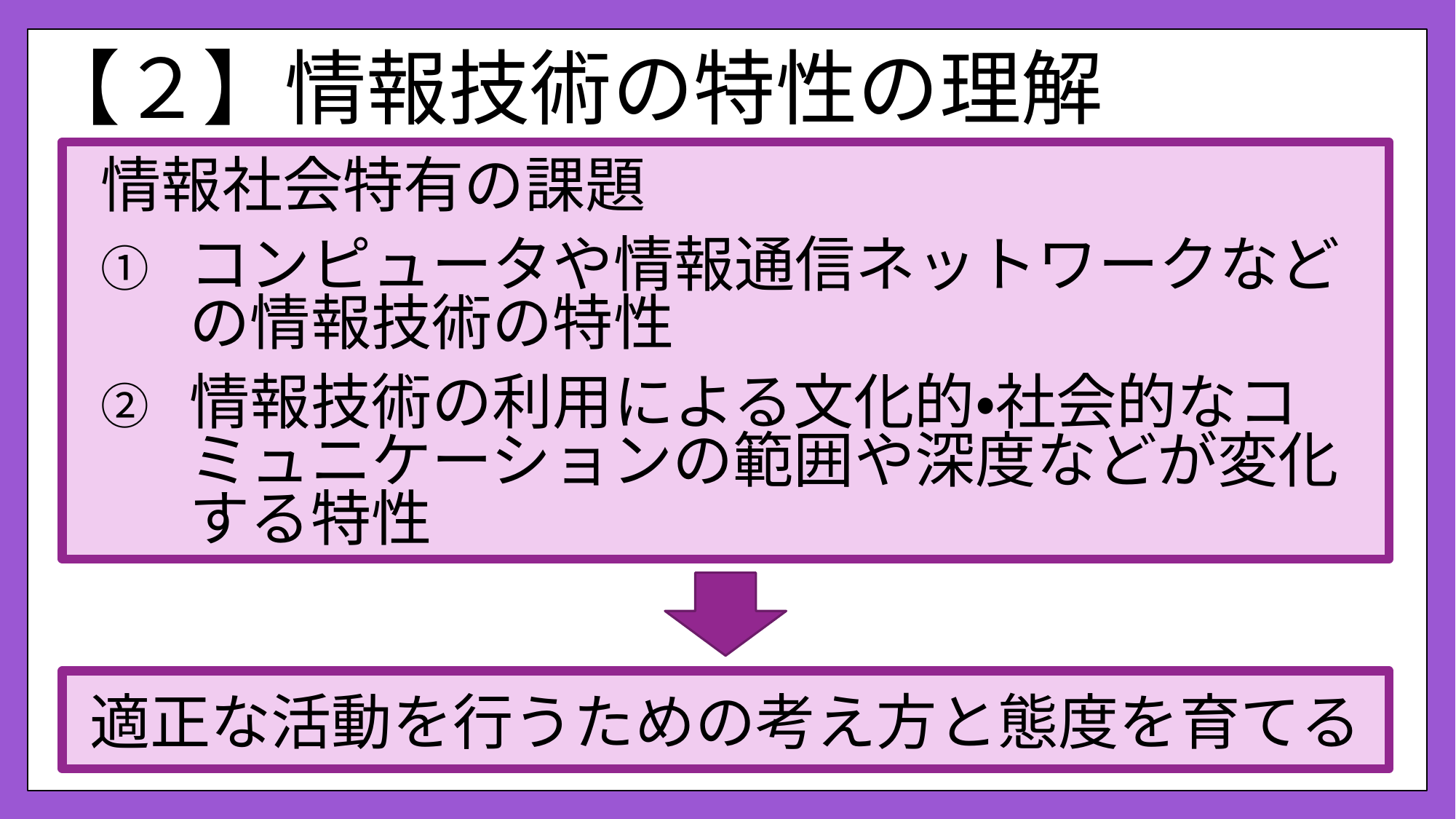

# 【２】情報技術の特性の理解

情報社会特有の課題
コンピュータや情報通信ネットワークなどの情報技術の特性
情報技術の利用による文化的・社会的なコミュニケーションの範囲や深度などが変化する特性

適正な活動を行うための考え方と態度を育てる